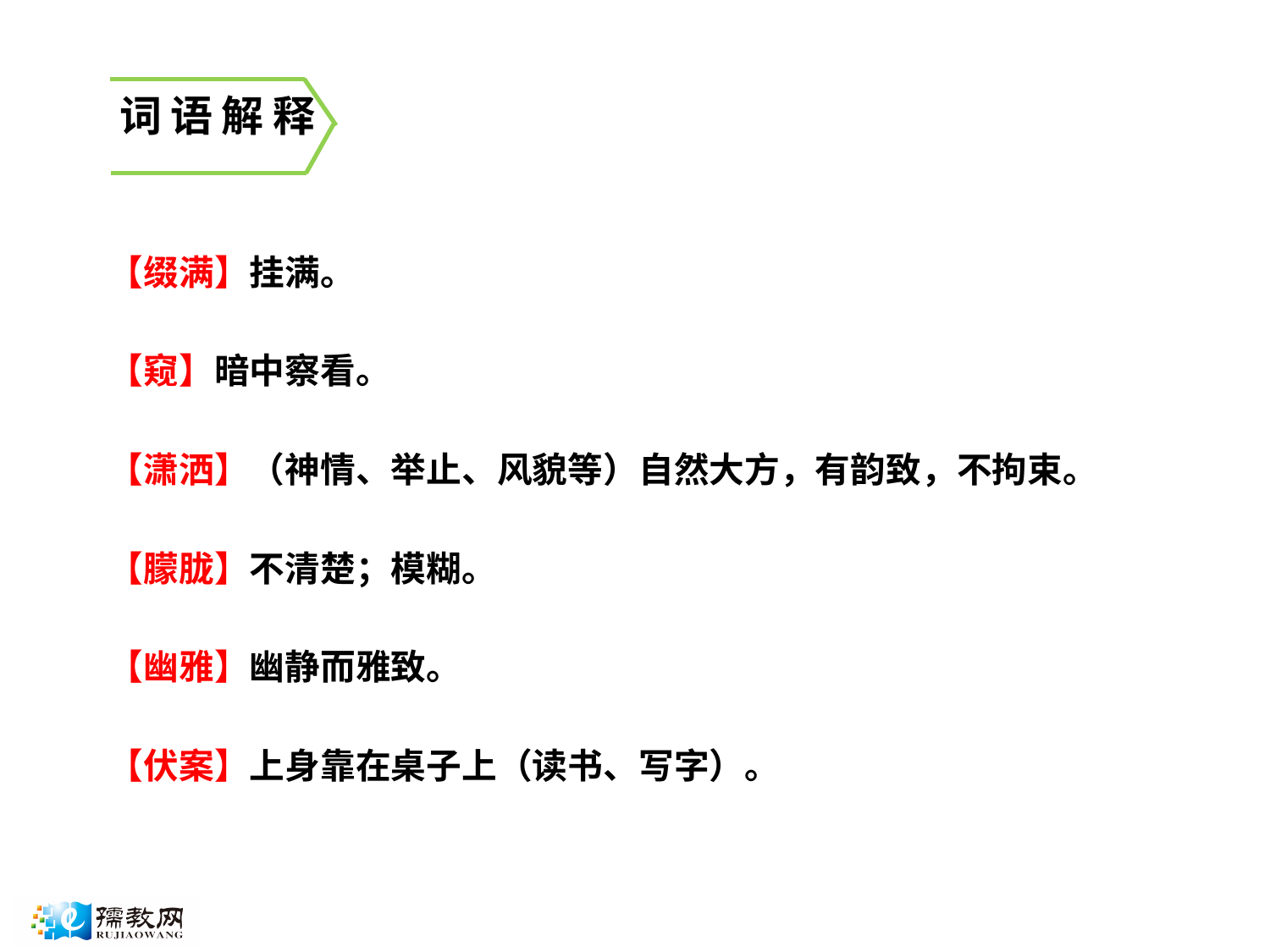

词语解释
【缀满】挂满。
【窥】暗中察看。
【潇洒】（神情、举止、风貌等）自然大方，有韵致，不拘束。
【朦胧】不清楚；模糊。
【幽雅】幽静而雅致。
【伏案】上身靠在桌子上（读书、写字）。